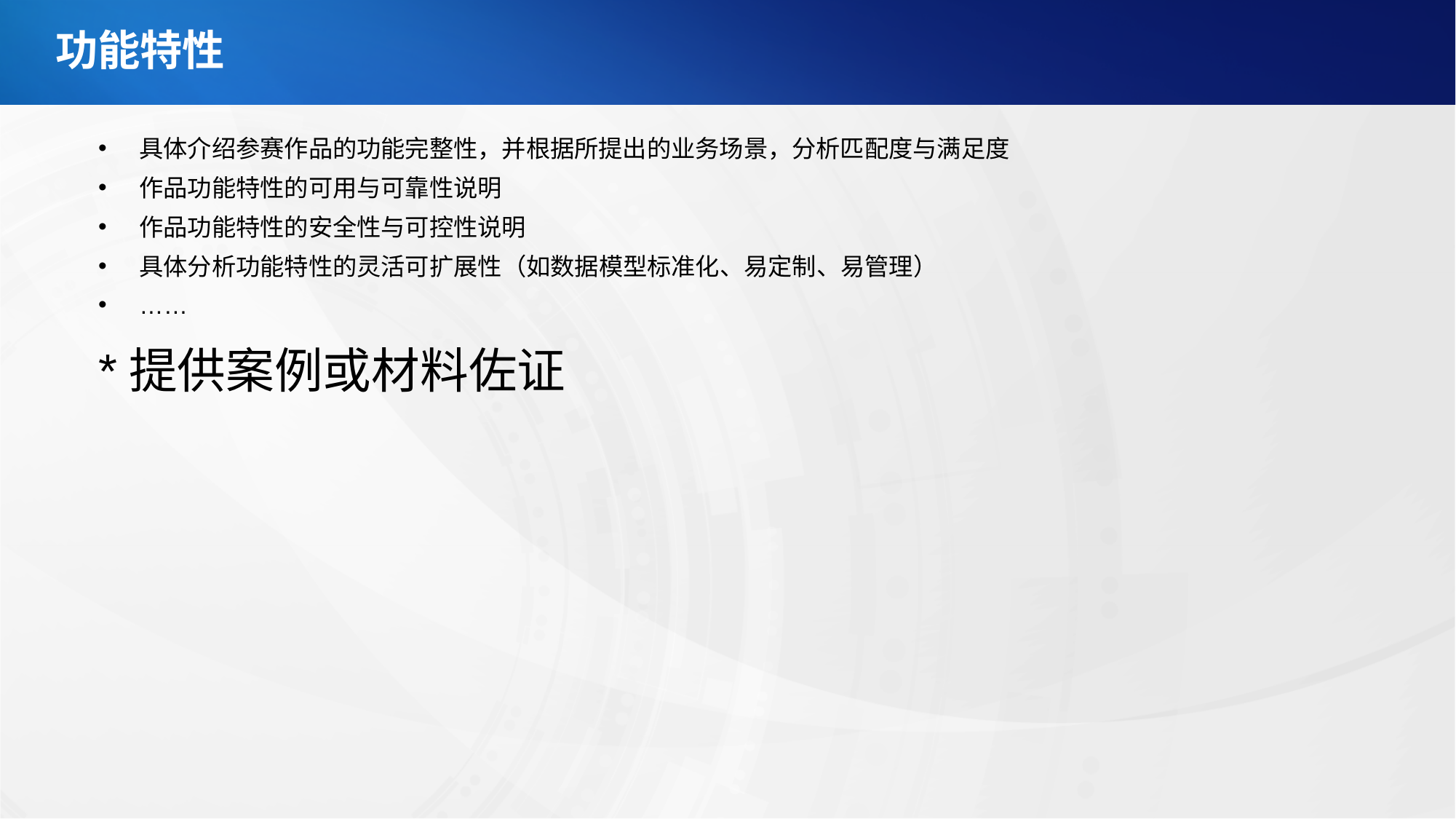

功能特性
具体介绍参赛作品的功能完整性，并根据所提出的业务场景，分析匹配度与满足度
作品功能特性的可用与可靠性说明
作品功能特性的安全性与可控性说明
具体分析功能特性的灵活可扩展性（如数据模型标准化、易定制、易管理）
……
*提供案例或材料佐证